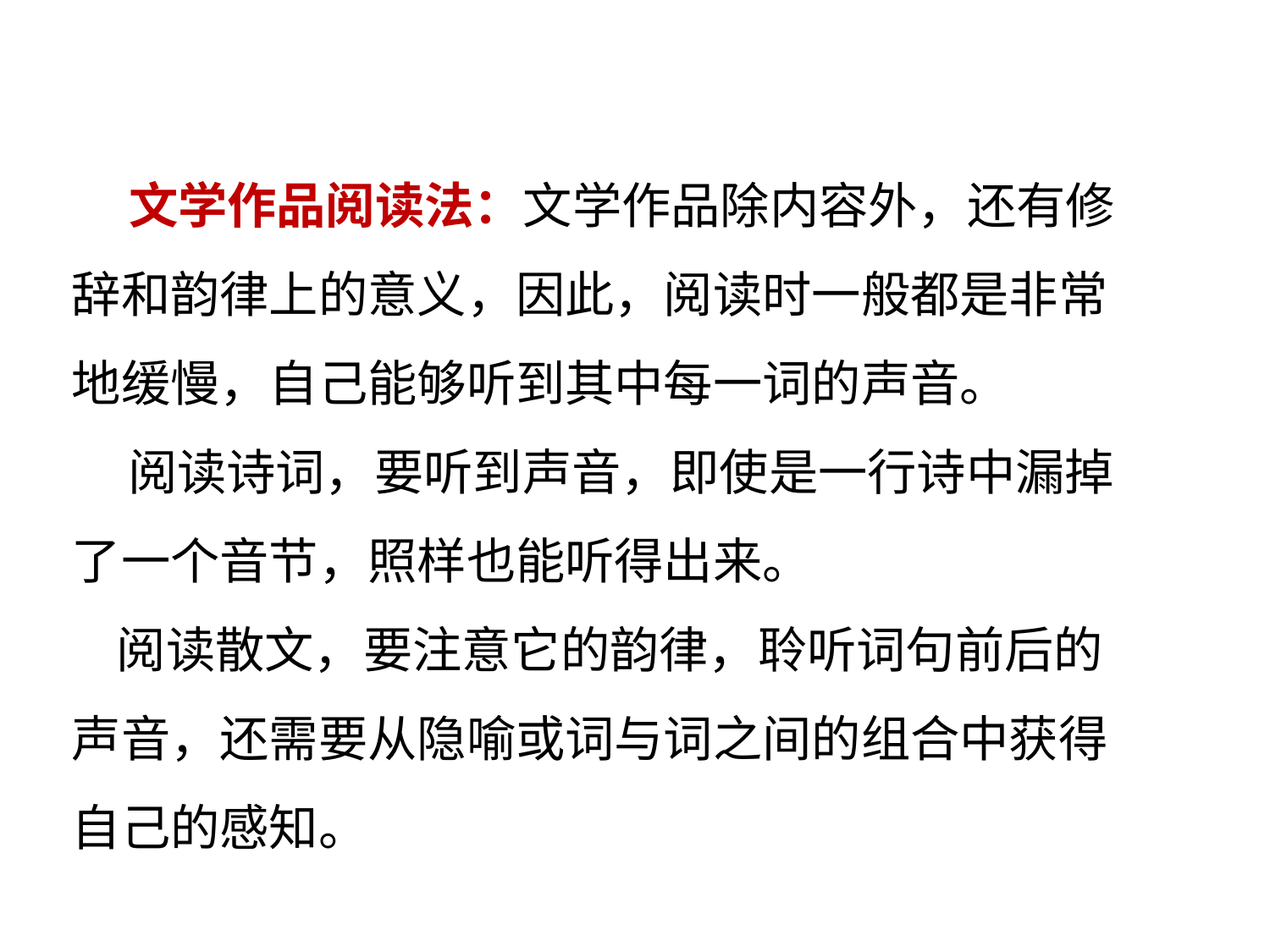

文学作品阅读法：文学作品除内容外，还有修辞和韵律上的意义，因此，阅读时一般都是非常地缓慢，自己能够听到其中每一词的声音。
    阅读诗词，要听到声音，即使是一行诗中漏掉了一个音节，照样也能听得出来。
   阅读散文，要注意它的韵律，聆听词句前后的声音，还需要从隐喻或词与词之间的组合中获得自己的感知。